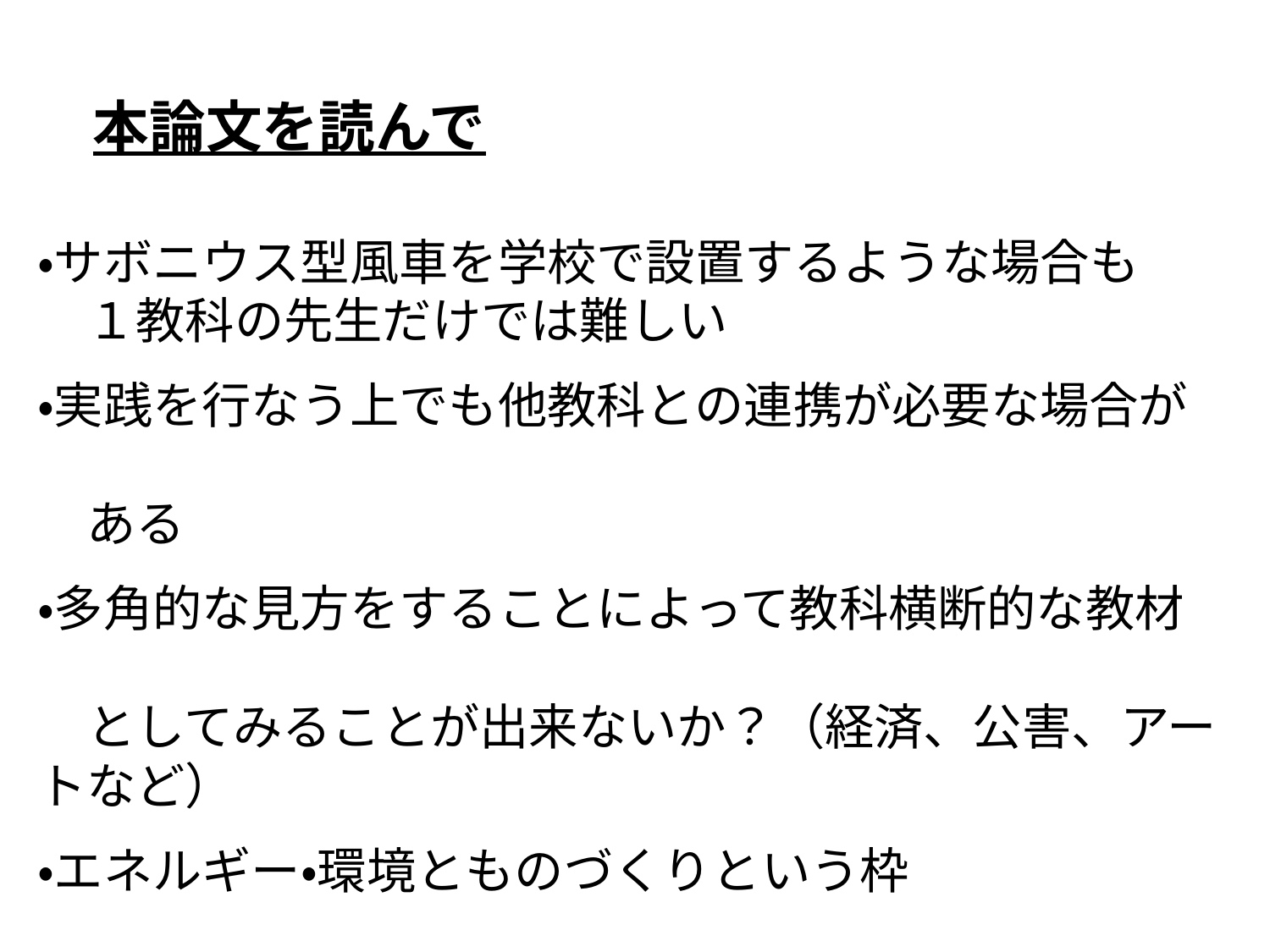

本論文を読んで
・サボニウス型風車を学校で設置するような場合も
　１教科の先生だけでは難しい

・実践を行なう上でも他教科との連携が必要な場合が
　ある

・多角的な見方をすることによって教科横断的な教材
　としてみることが出来ないか？（経済、公害、アートなど）

・エネルギー・環境とものづくりという枠